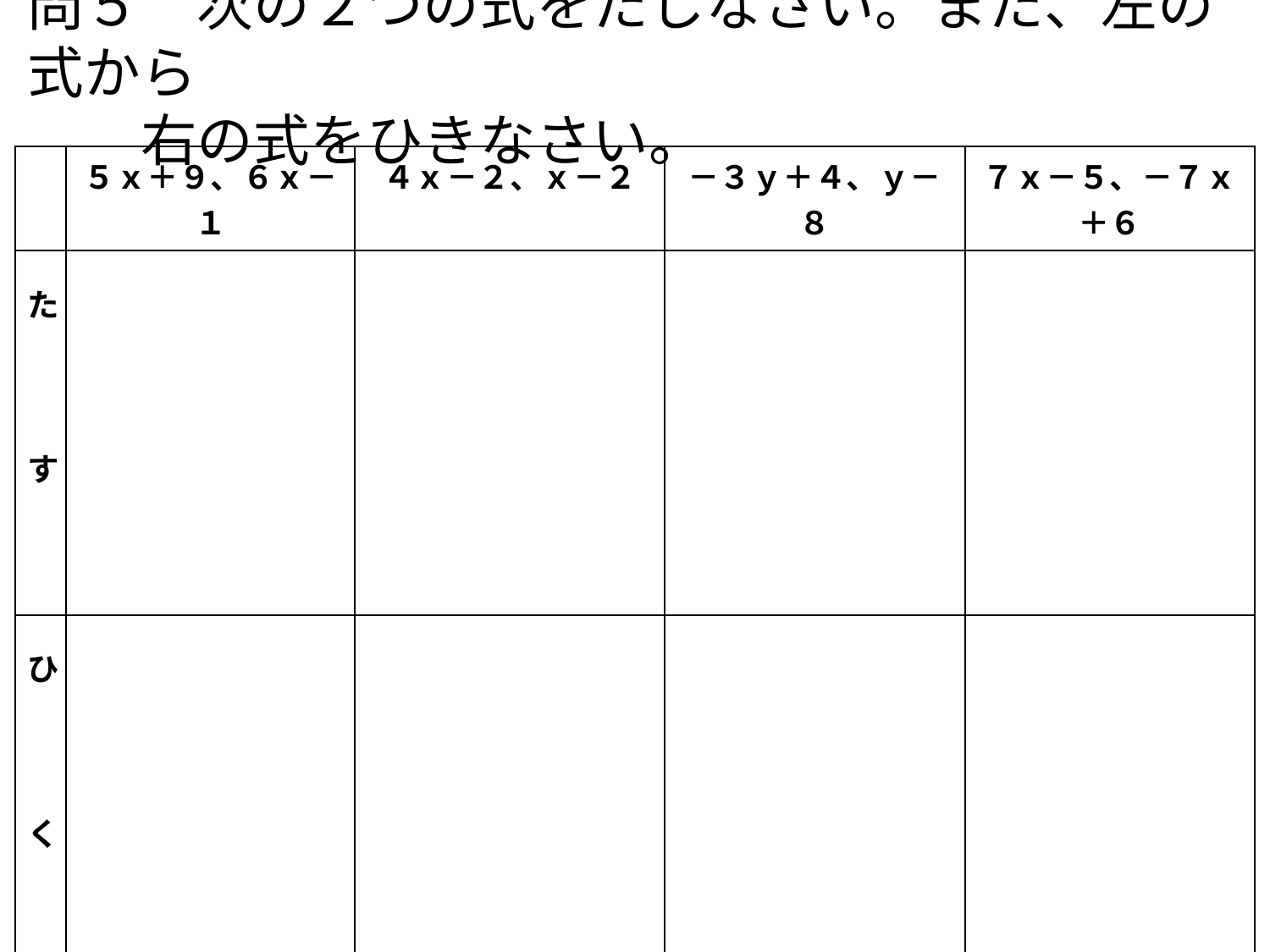

# 問５　次の２つの式をたしなさい。また、左の式から 　　右の式をひきなさい。
|  | ５ｘ＋９、６ｘ－１ | ４ｘ－２、ｘ－２ | －３ｙ＋４、ｙ－８ | ７ｘ－５、－７ｘ＋６ |
| --- | --- | --- | --- | --- |
| た す |  |  |  |  |
| ひ く |  |  |  |  |